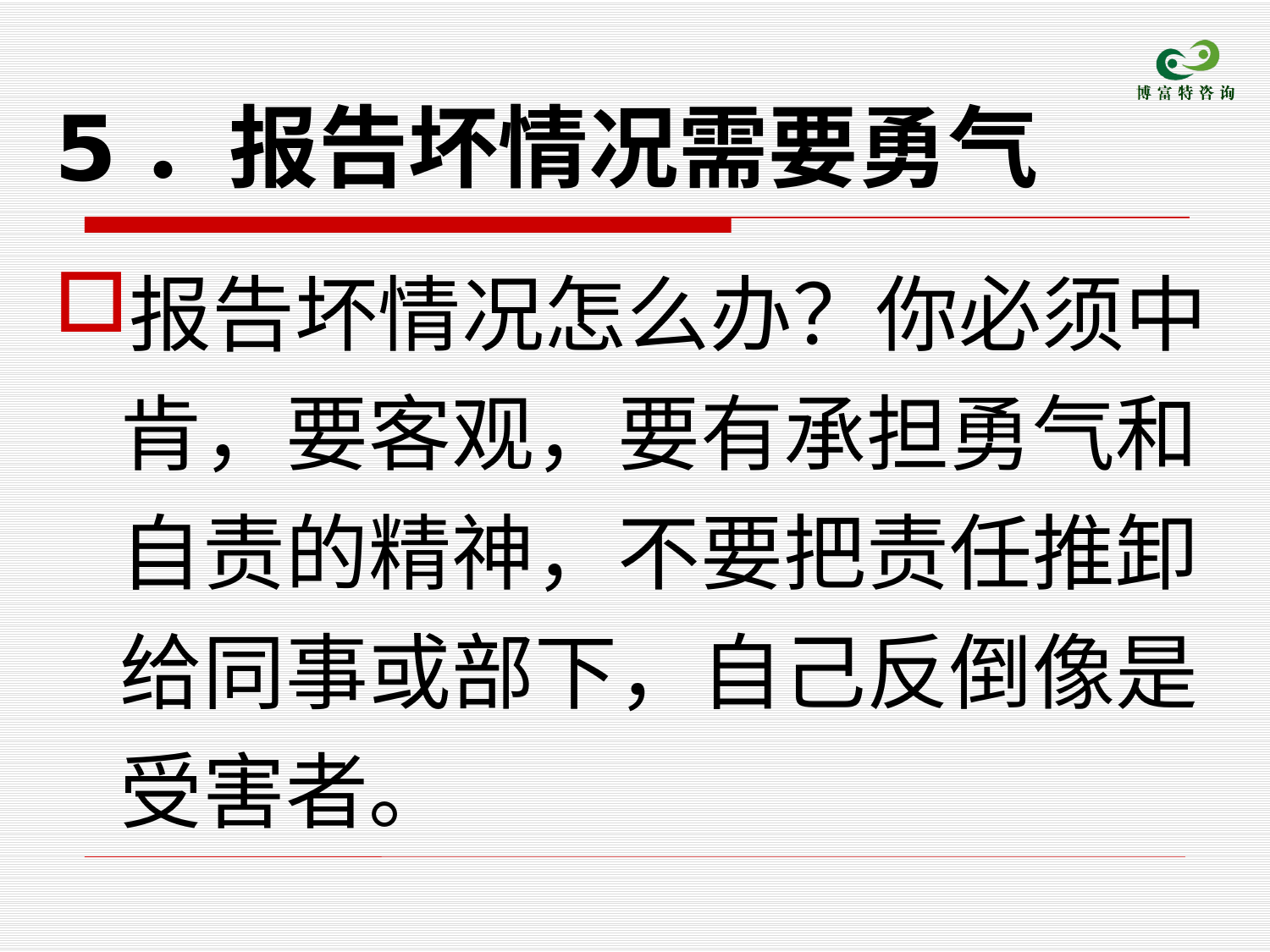

# 5．报告坏情况需要勇气
报告坏情况怎么办？你必须中肯，要客观，要有承担勇气和自责的精神，不要把责任推卸给同事或部下，自己反倒像是受害者。
395